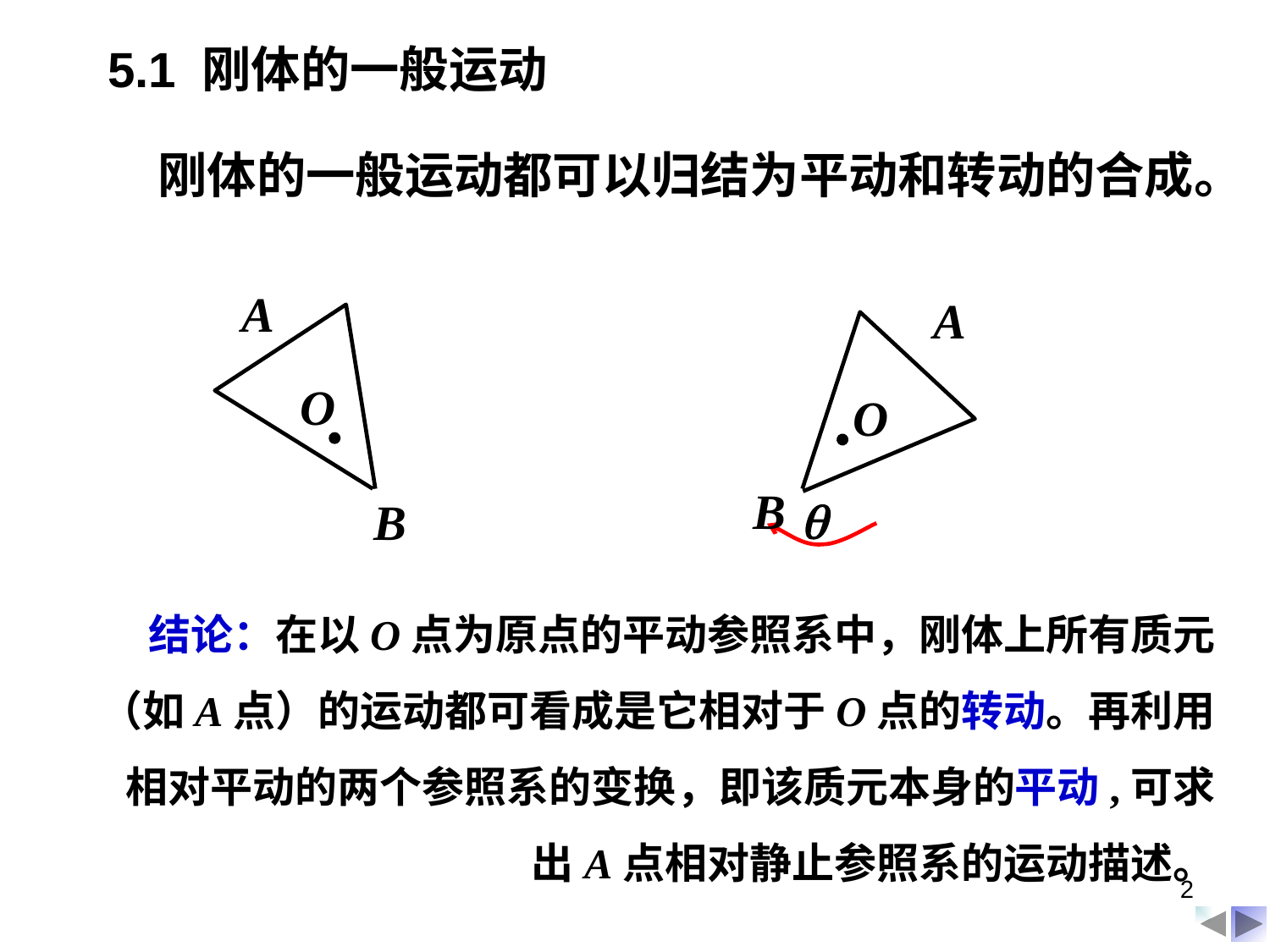

5.1 刚体的一般运动
刚体的一般运动都可以归结为平动和转动的合成。
A

O

B
A

O

B
θ

结论：在以O点为原点的平动参照系中，刚体上所有质元（如A点）的运动都可看成是它相对于O点的转动。再利用相对平动的两个参照系的变换，即该质元本身的平动,可求出A点相对静止参照系的运动描述。
2